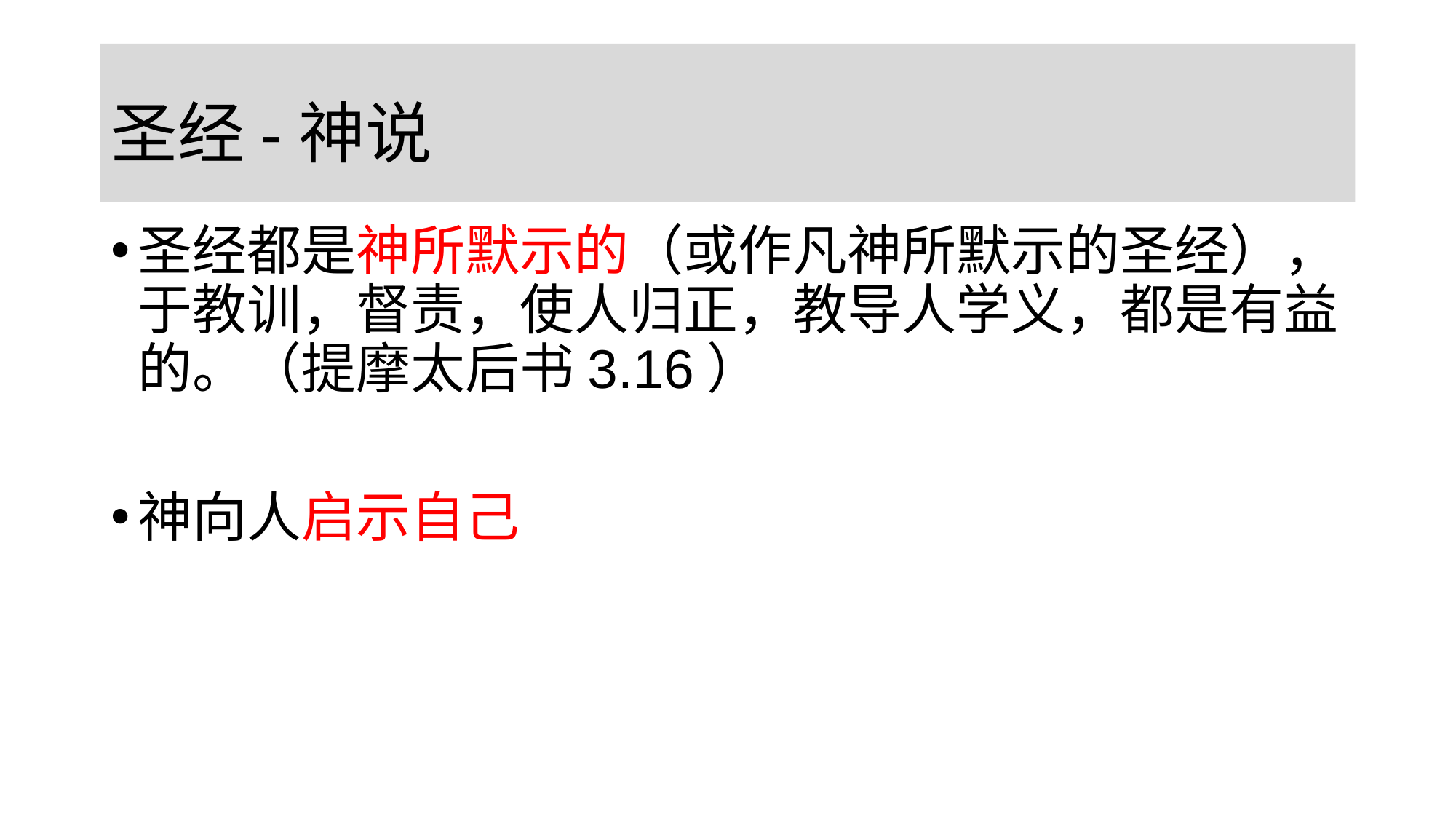

# 圣经-神说
圣经都是神所默示的（或作凡神所默示的圣经），于教训，督责，使人归正，教导人学义，都是有益的。（提摩太后书3.16）

神向人启示自己